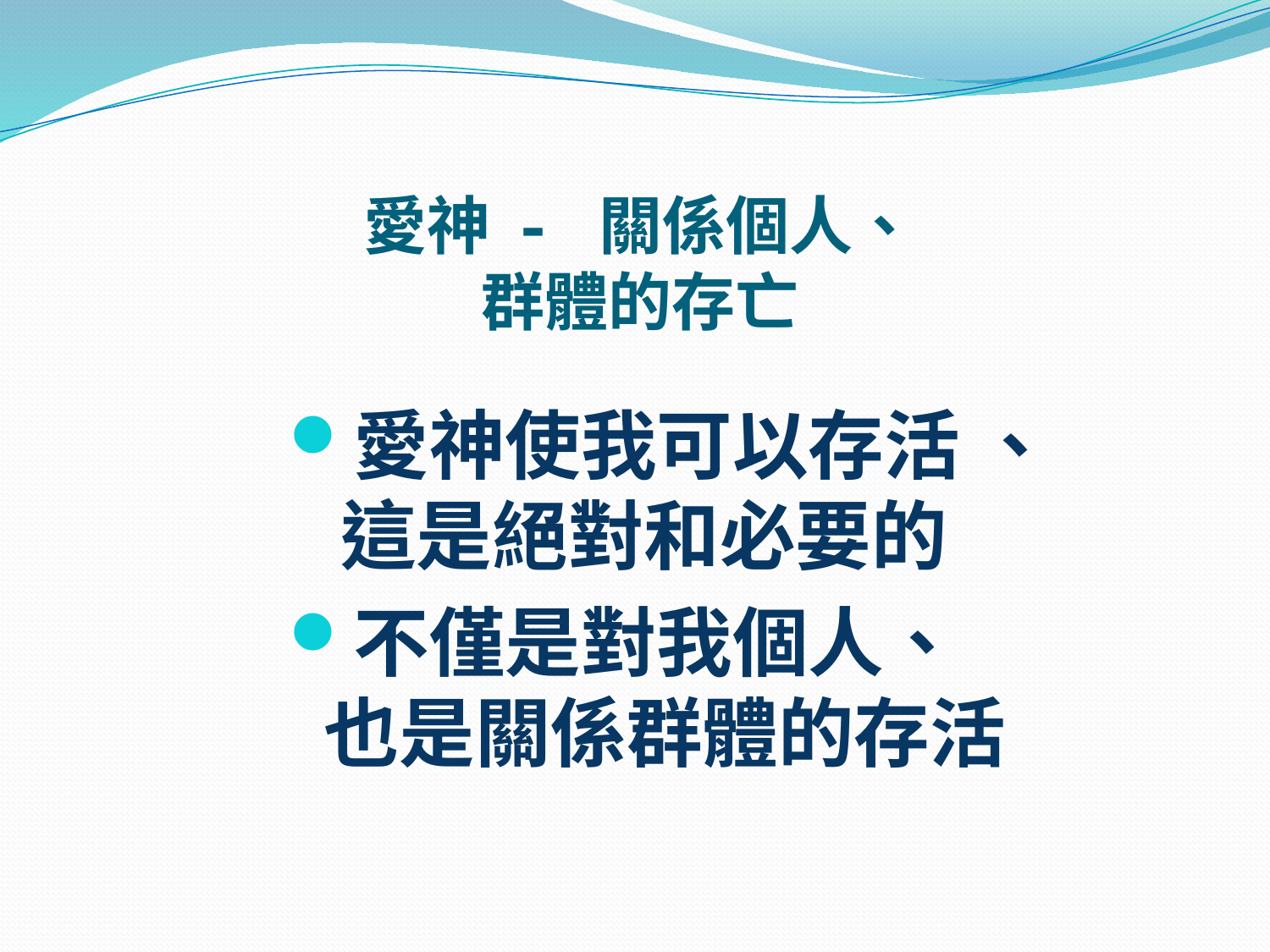

# 愛神 - 關係個人、 群體的存亡
愛神使我可以存活 、 這是絕對和必要的
不僅是對我個人、 也是關係群體的存活